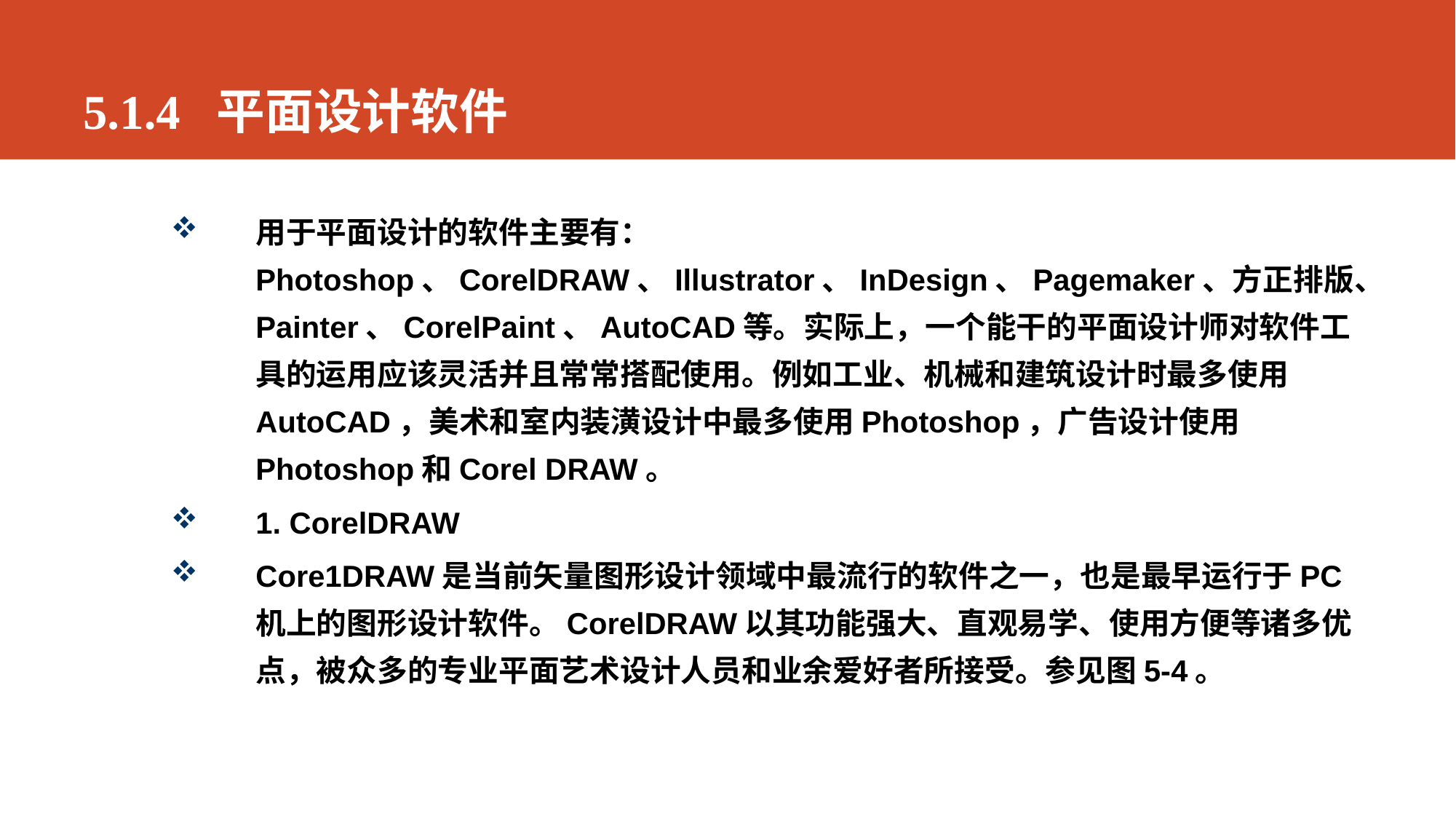

# 5.1.4  平面设计软件
用于平面设计的软件主要有：Photoshop、CorelDRAW、Illustrator、InDesign、Pagemaker、方正排版、Painter、CorelPaint、AutoCAD等。实际上，一个能干的平面设计师对软件工具的运用应该灵活并且常常搭配使用。例如工业、机械和建筑设计时最多使用AutoCAD，美术和室内装潢设计中最多使用Photoshop，广告设计使用Photoshop和Corel DRAW。
1. CorelDRAW
Core1DRAW是当前矢量图形设计领域中最流行的软件之一，也是最早运行于PC机上的图形设计软件。CorelDRAW以其功能强大、直观易学、使用方便等诸多优点，被众多的专业平面艺术设计人员和业余爱好者所接受。参见图5-4。